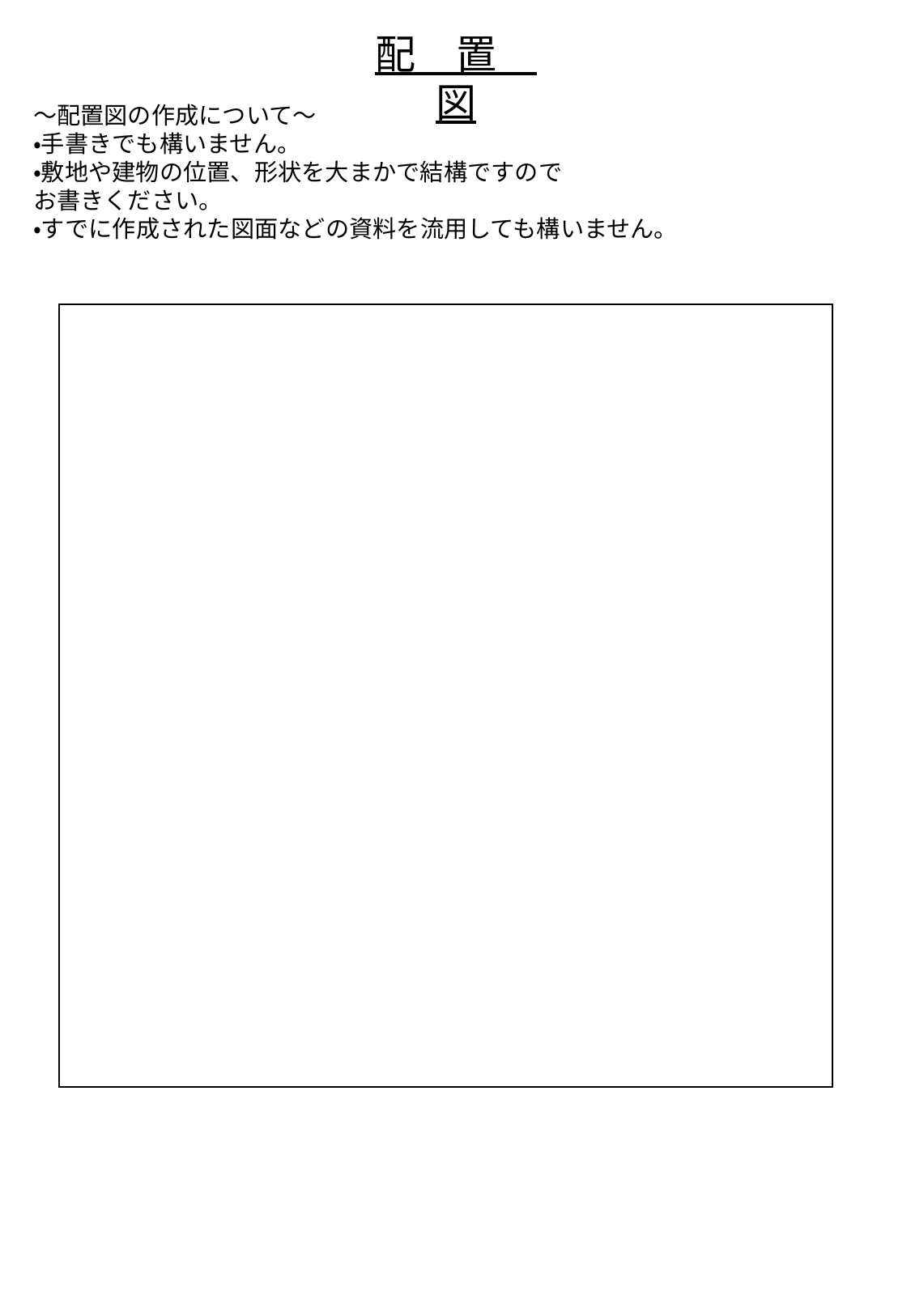

配　置　図
～配置図の作成について～
・手書きでも構いません。
・敷地や建物の位置、形状を大まかで結構ですので
お書きください。
・すでに作成された図面などの資料を流用しても構いません。